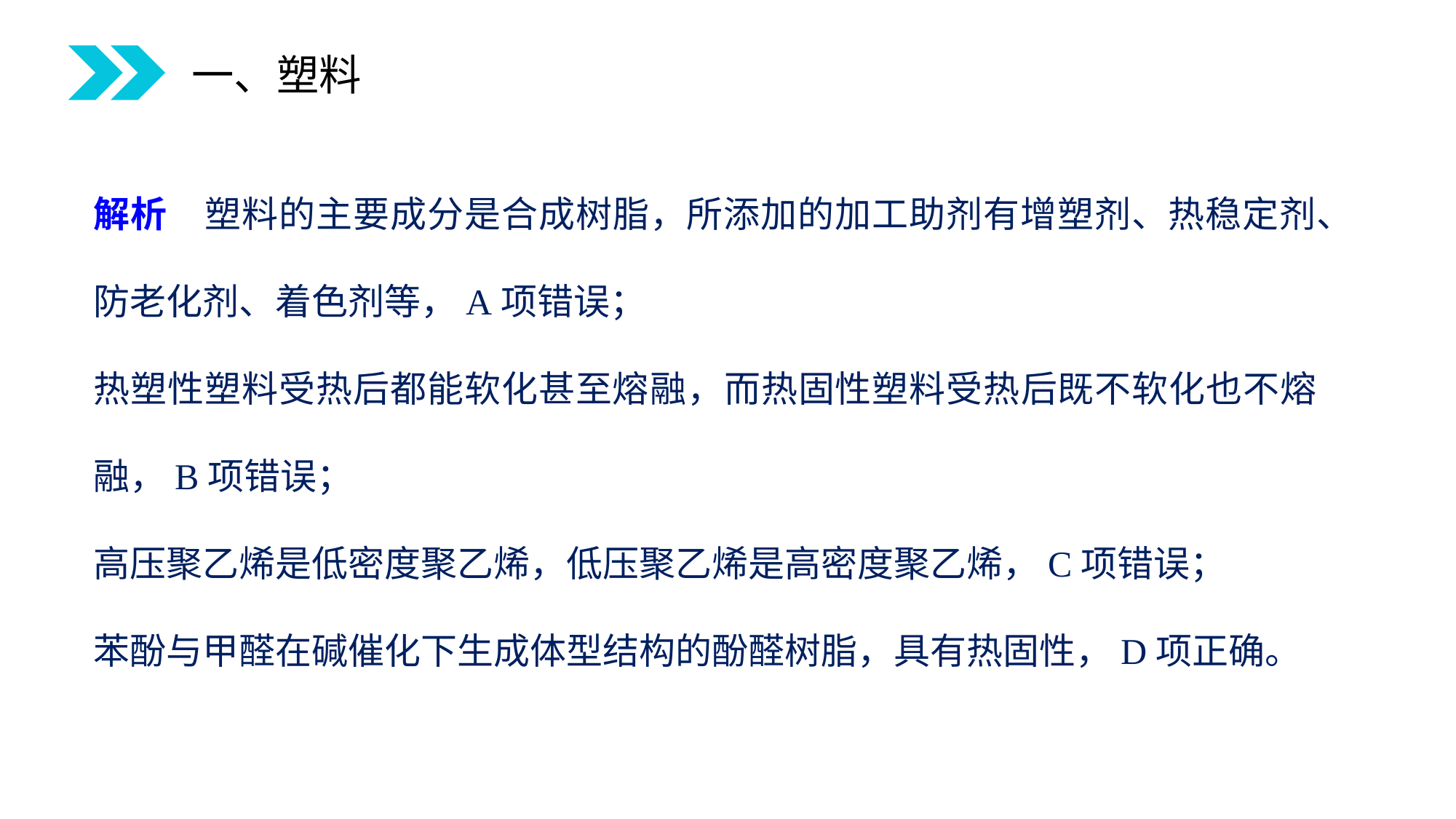

一、塑料
解析　塑料的主要成分是合成树脂，所添加的加工助剂有增塑剂、热稳定剂、防老化剂、着色剂等，A项错误；
热塑性塑料受热后都能软化甚至熔融，而热固性塑料受热后既不软化也不熔融，B项错误；
高压聚乙烯是低密度聚乙烯，低压聚乙烯是高密度聚乙烯，C项错误；
苯酚与甲醛在碱催化下生成体型结构的酚醛树脂，具有热固性，D项正确。